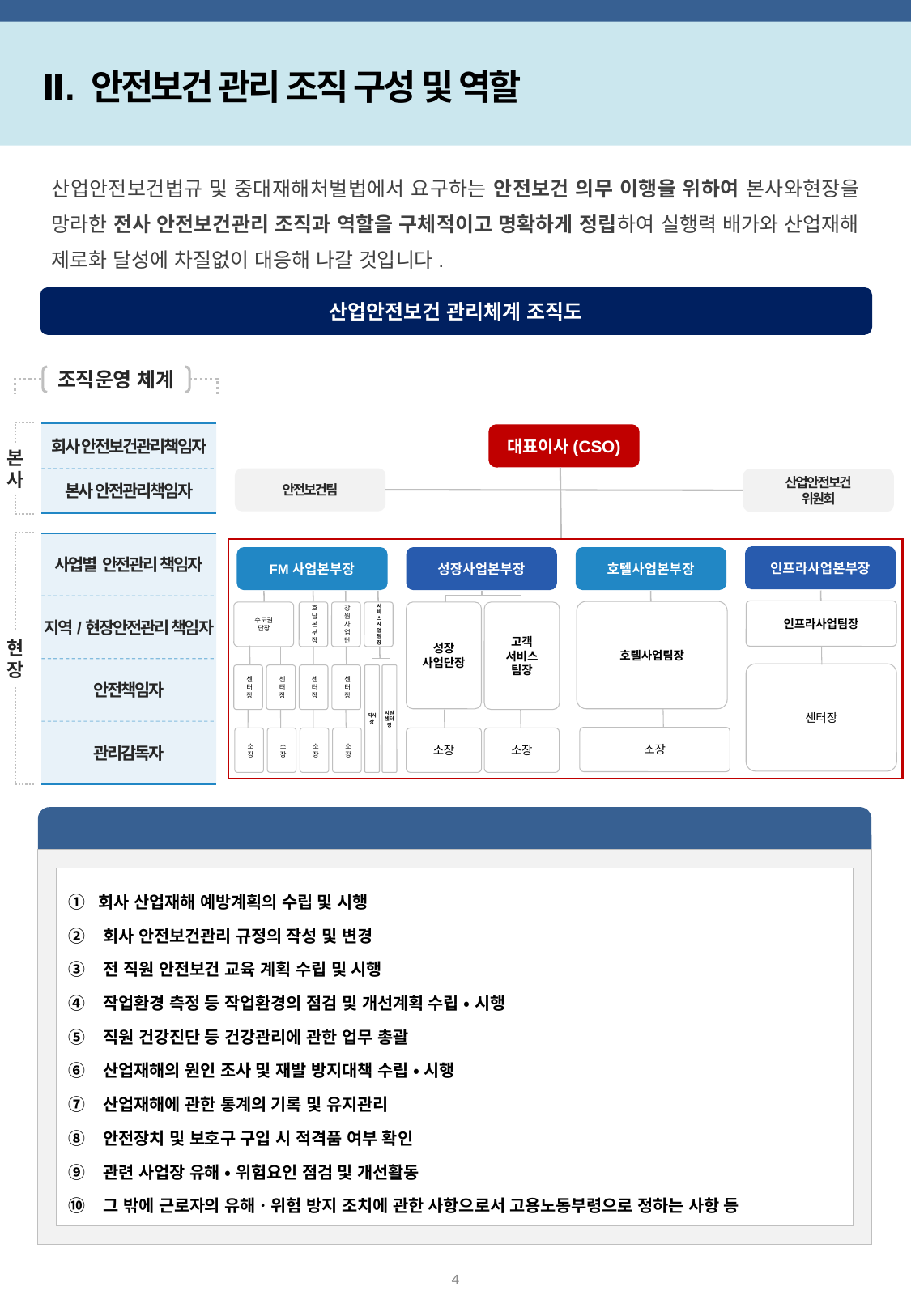

Ⅱ. 안전보건 관리 조직 구성 및 역할
산업안전보건법규 및 중대재해처벌법에서 요구하는 안전보건 의무 이행을 위하여 본사와현장을 망라한 전사 안전보건관리 조직과 역할을 구체적이고 명확하게 정립하여 실행력 배가와 산업재해 제로화 달성에 차질없이 대응해 나갈 것입니다.
산업안전보건 관리체계 조직도

조직운영 체계

회사 안전보건관리책임자
본사 안전관리책임자

사업별  안전관리 책임자
지역/현장안전관리 책임자
안전책임자
관리감독자
본
사

현
장

대표이사(CSO)
안전보건팀
산업안전보건
위원회

인프라사업본부장
FM사업본부장
성장사업본부장
호텔사업본부장

인프라사업팀장
호텔사업팀장
고객
서비스
팀장
성장
사업단장
수도권
단장
호남본부장
강원사업단
서비스사업팀장

센터장
지사장
지원센터장
센터장
센터장
센터장
센터장
소장
소장
소장
소장
소장
소장
소장
회사 안전보건관리 책임자 역할 (CSO/대표이사)

①  회사 산업재해 예방계획의 수립 및 시행
②   회사 안전보건관리 규정의 작성 및 변경
③   전 직원 안전보건 교육 계획 수립 및 시행
④   작업환경 측정 등 작업환경의 점검 및 개선계획 수립 • 시행
⑤   직원 건강진단 등 건강관리에 관한 업무 총괄
⑥   산업재해의 원인 조사 및 재발 방지대책 수립 • 시행
⑦   산업재해에 관한 통계의 기록 및 유지관리
⑧   안전장치 및 보호구 구입 시 적격품 여부 확인
⑨   관련 사업장 유해 • 위험요인 점검 및 개선활동
⑩   그 밖에 근로자의 유해ㆍ위험 방지 조치에 관한 사항으로서 고용노동부령으로 정하는 사항 등
4